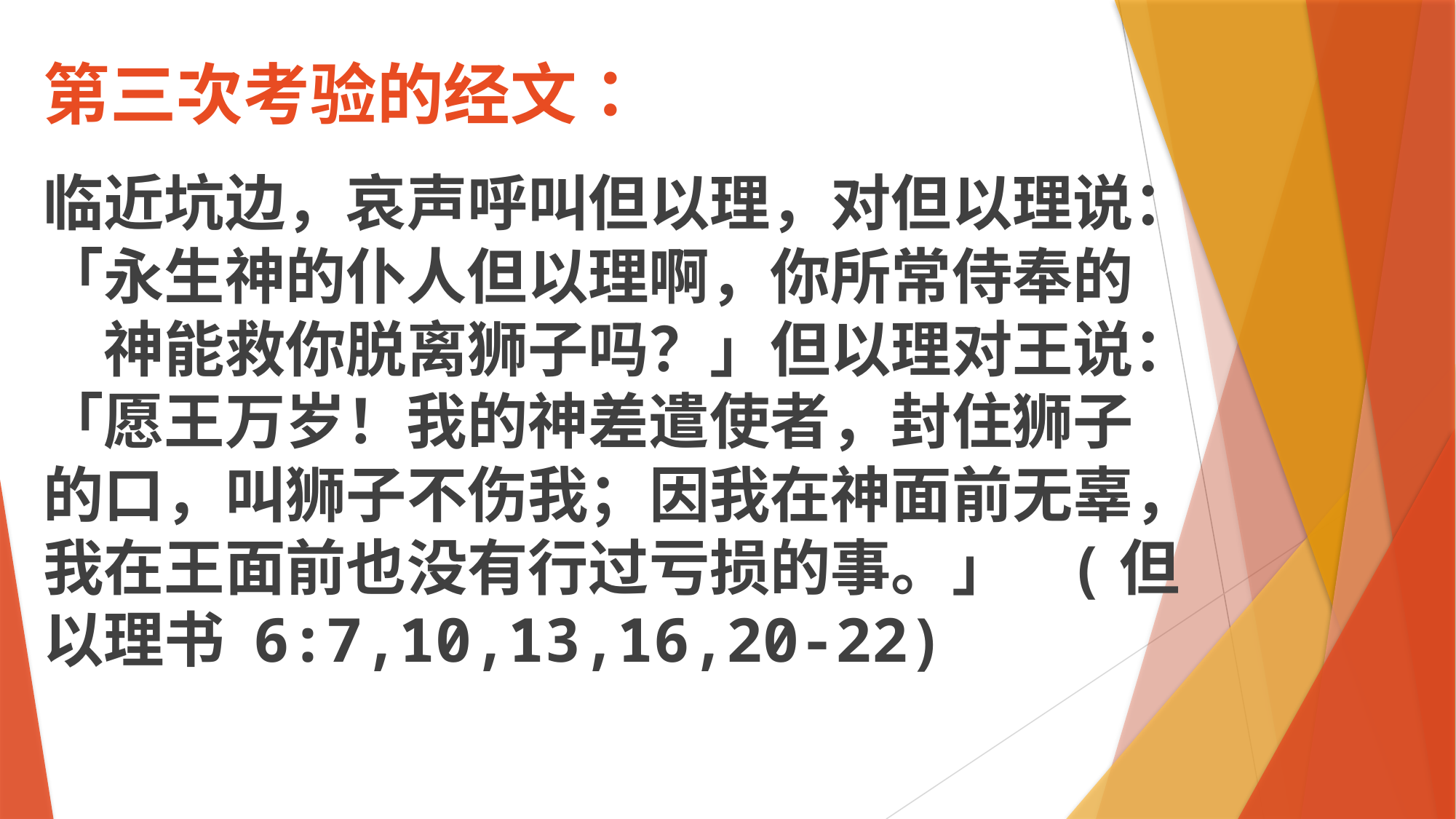

# 第三次考验的经文：
临近坑边，哀声呼叫但以理，对但以理说：「永生神的仆人但以理啊，你所常侍奉的　神能救你脱离狮子吗？」但以理对王说：「愿王万岁！我的神差遣使者，封住狮子的口，叫狮子不伤我；因我在神面前无辜，我在王面前也没有行过亏损的事。」   (但以理书 6:7,10,13,16,20-22)